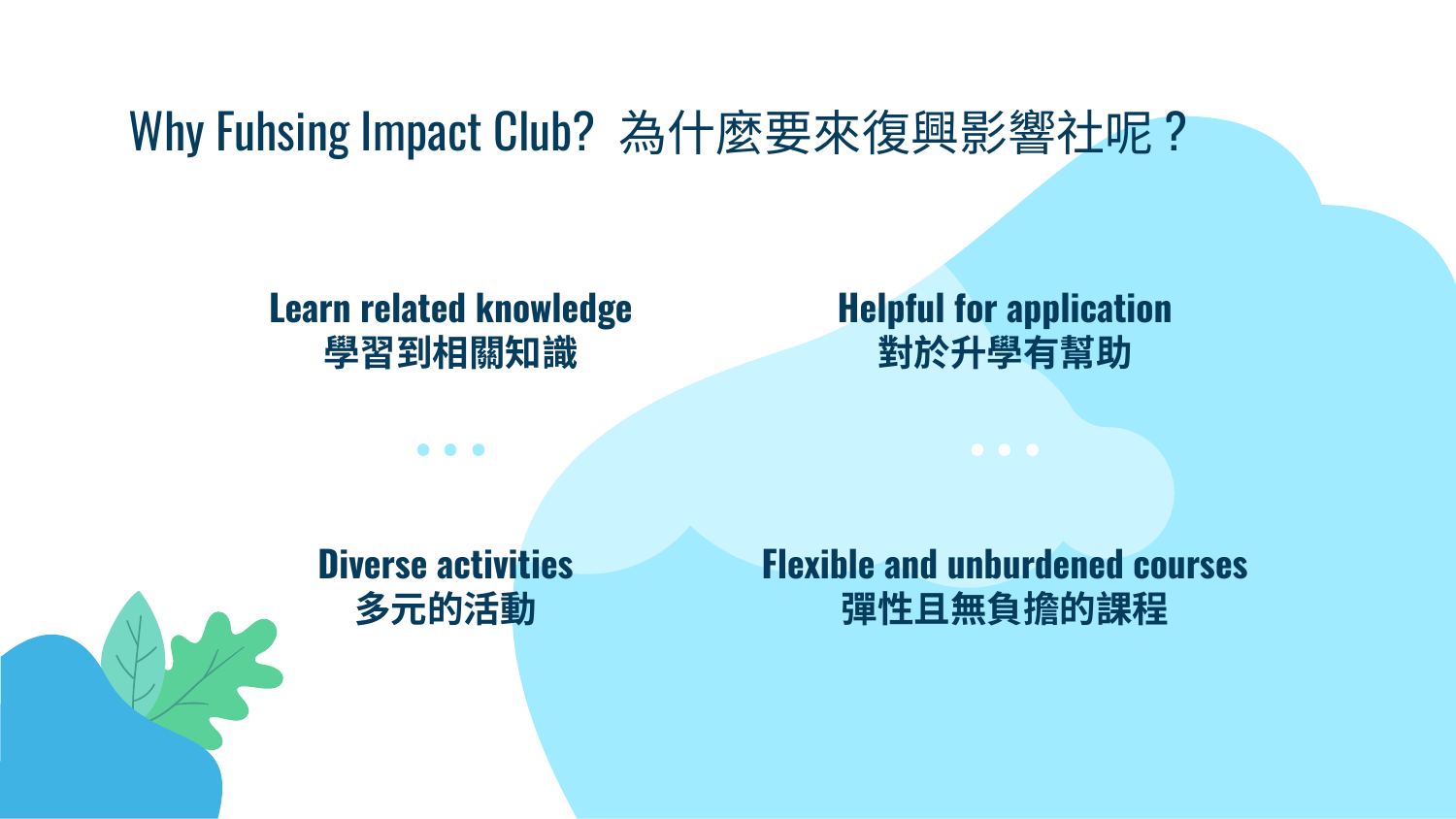

# Why Fuhsing Impact Club? 為什麼要來復興影響社呢?

Learn related knowledge
學習到相關知識
Helpful for application
對於升學有幫助

Diverse activities
多元的活動
Flexible and unburdened courses
彈性且無負擔的課程